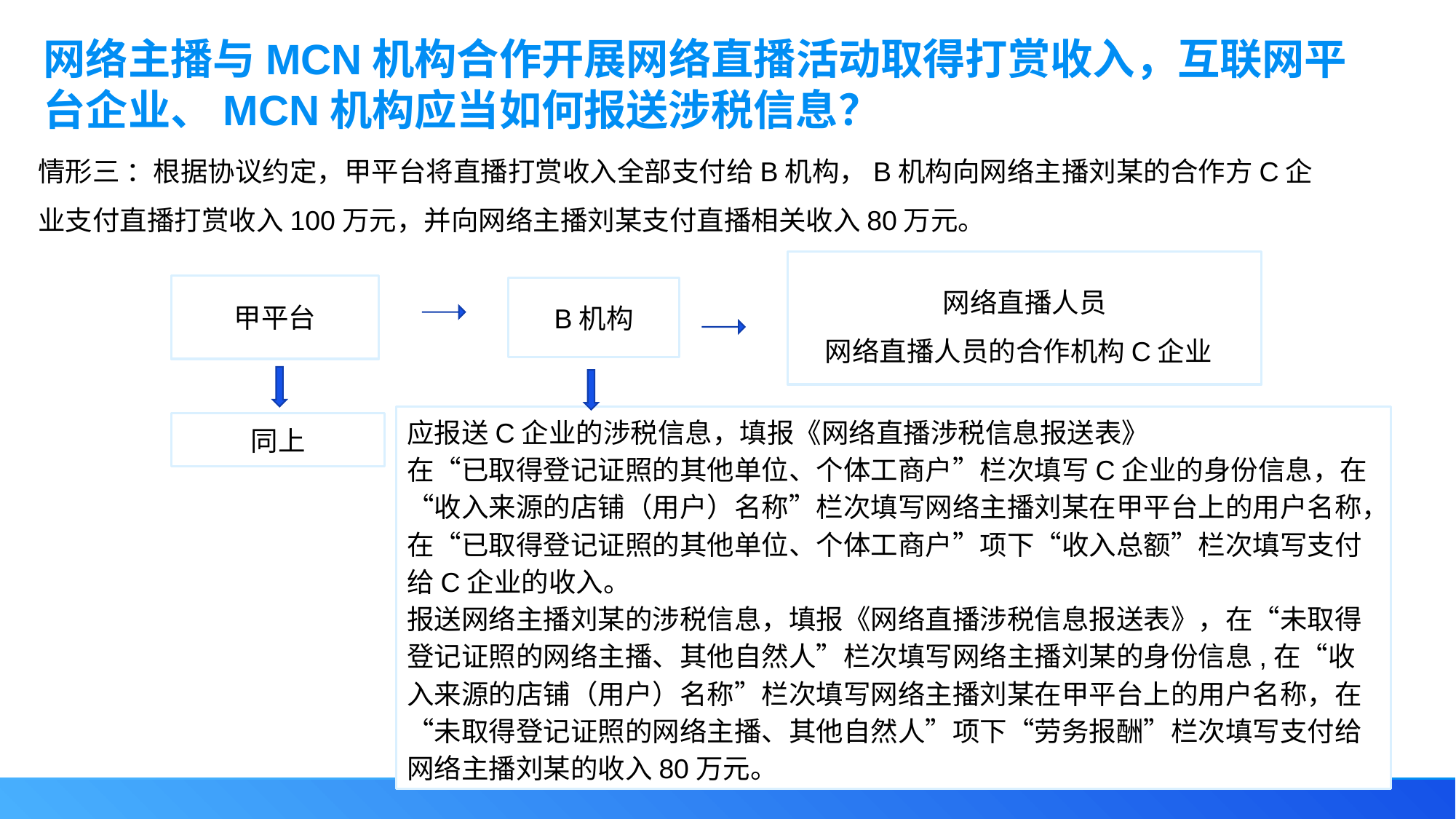

网络主播与MCN机构合作开展网络直播活动取得打赏收入，互联网平台企业、MCN机构应当如何报送涉税信息？
情形三 ：根据协议约定，甲平台将直播打赏收入全部支付给B机构，B机构向网络主播刘某的合作方C企业支付直播打赏收入100万元，并向网络主播刘某支付直播相关收入80万元。
网络直播人员
网络直播人员的合作机构C企业
甲平台
B机构

应报送C企业的涉税信息，填报《网络直播涉税信息报送表》
在“已取得登记证照的其他单位、个体工商户”栏次填写C企业的身份信息，在“收入来源的店铺（用户）名称”栏次填写网络主播刘某在甲平台上的用户名称，在“已取得登记证照的其他单位、个体工商户”项下“收入总额”栏次填写支付给C企业的收入。
报送网络主播刘某的涉税信息，填报《网络直播涉税信息报送表》，在“未取得登记证照的网络主播、其他自然人”栏次填写网络主播刘某的身份信息,在“收入来源的店铺（用户）名称”栏次填写网络主播刘某在甲平台上的用户名称，在“未取得登记证照的网络主播、其他自然人”项下“劳务报酬”栏次填写支付给网络主播刘某的收入80万元。
同上